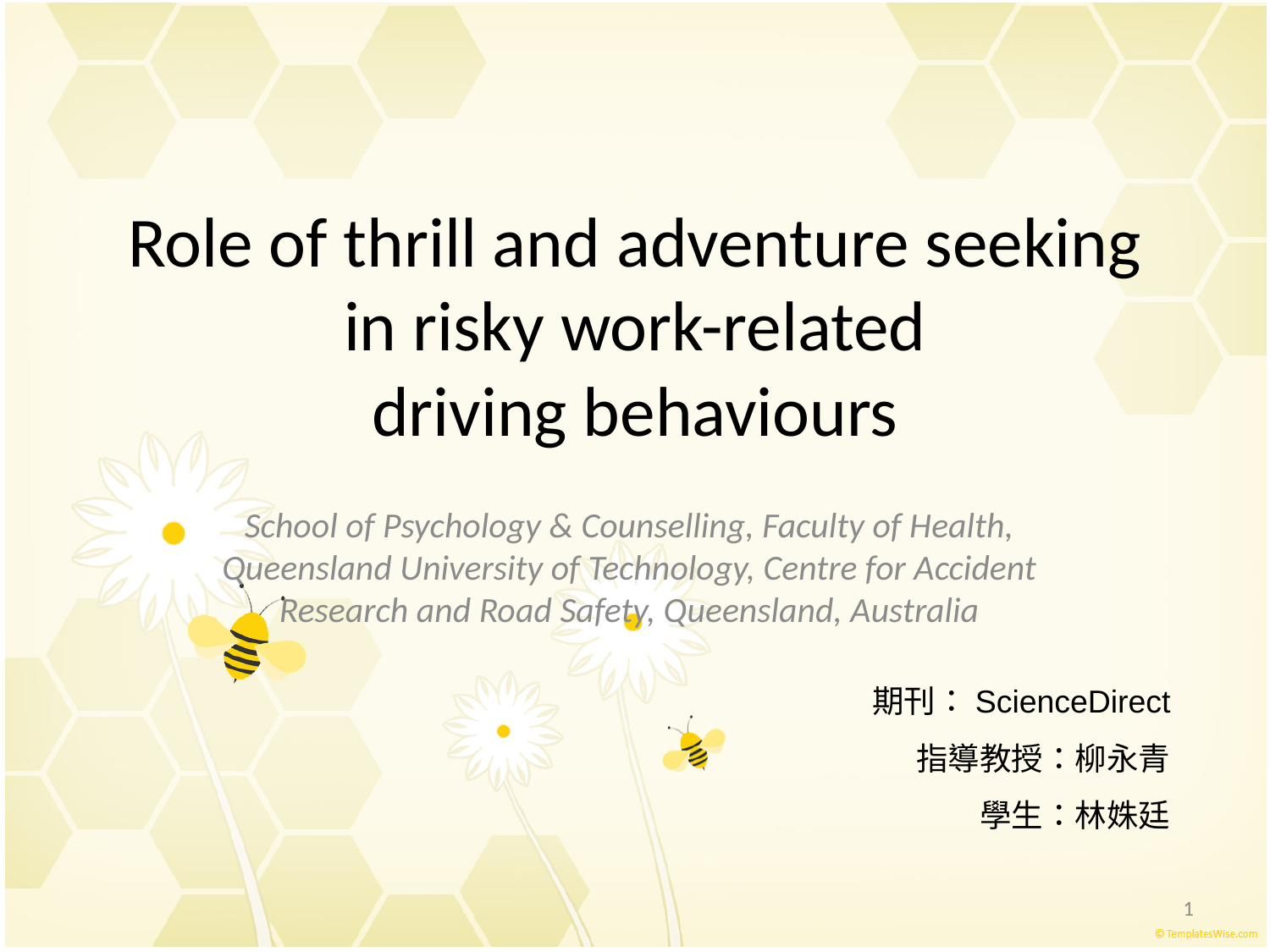

# Role of thrill and adventure seeking in risky work-related driving behaviours
School of Psychology & Counselling, Faculty of Health, Queensland University of Technology, Centre for Accident Research and Road Safety, Queensland, Australia
期刊：ScienceDirect
指導教授：柳永青
學生：林姝廷

1